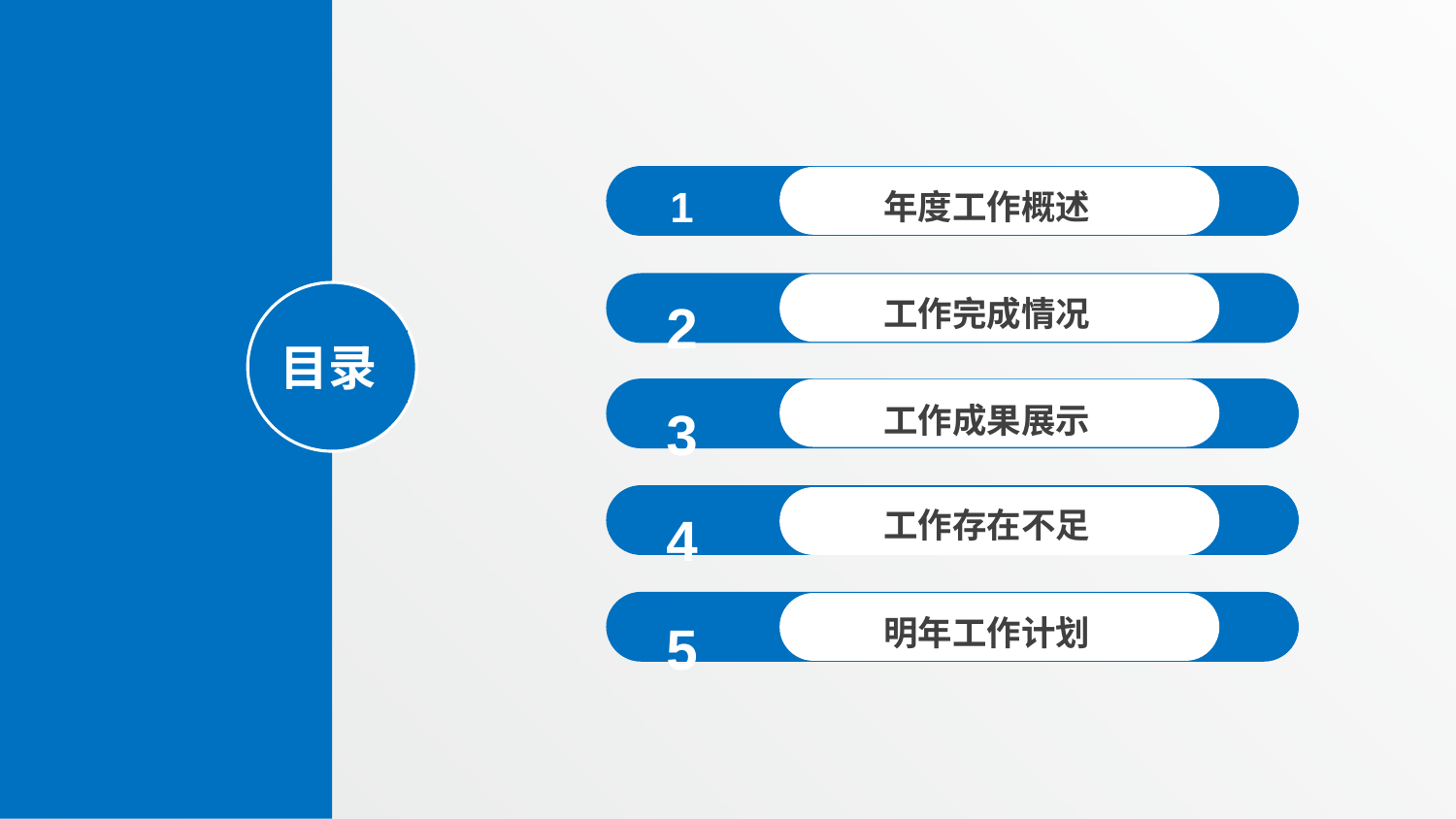

1

年度工作概述
2

工作完成情况

目录
3

工作成果展示
4

工作存在不足

5

明年工作计划